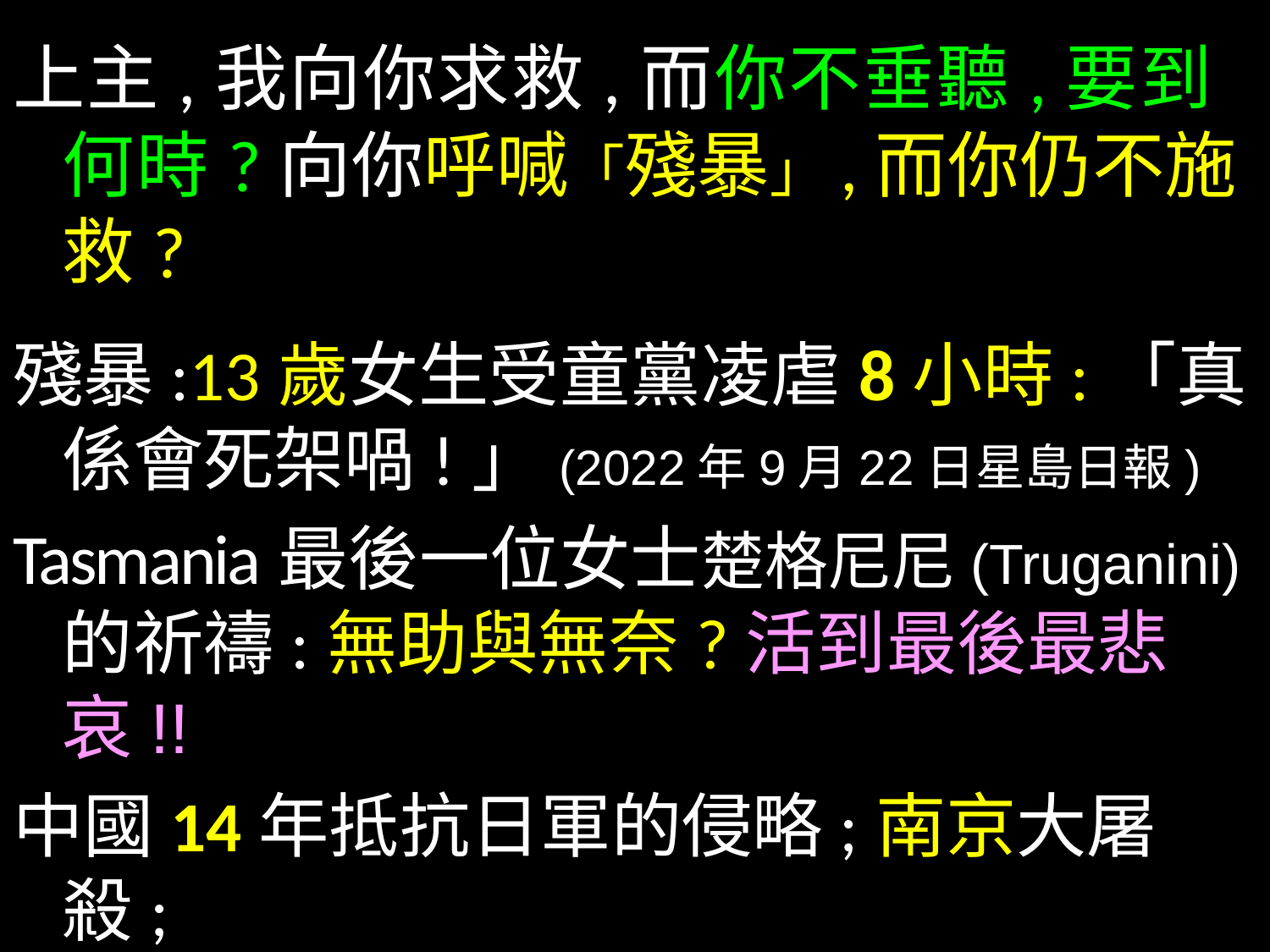

上主,我向你求救,而你不垂聽,要到何時?向你呼喊「殘暴」,而你仍不施救?
殘暴:13歲女生受童黨凌虐8小時:「真係會死架喎!」(2022年9月22日星島日報)
Tasmania最後一位女士楚格尼尼(Truganini)
的祈禱:無助與無奈?活到最後最悲哀!!
中國14年抵抗日軍的侵略;南京大屠殺;
巴肋斯坦人的瀕臨滅族災難……多少人在呼喊殘暴卻不獲救?無人理會!唔關我事!